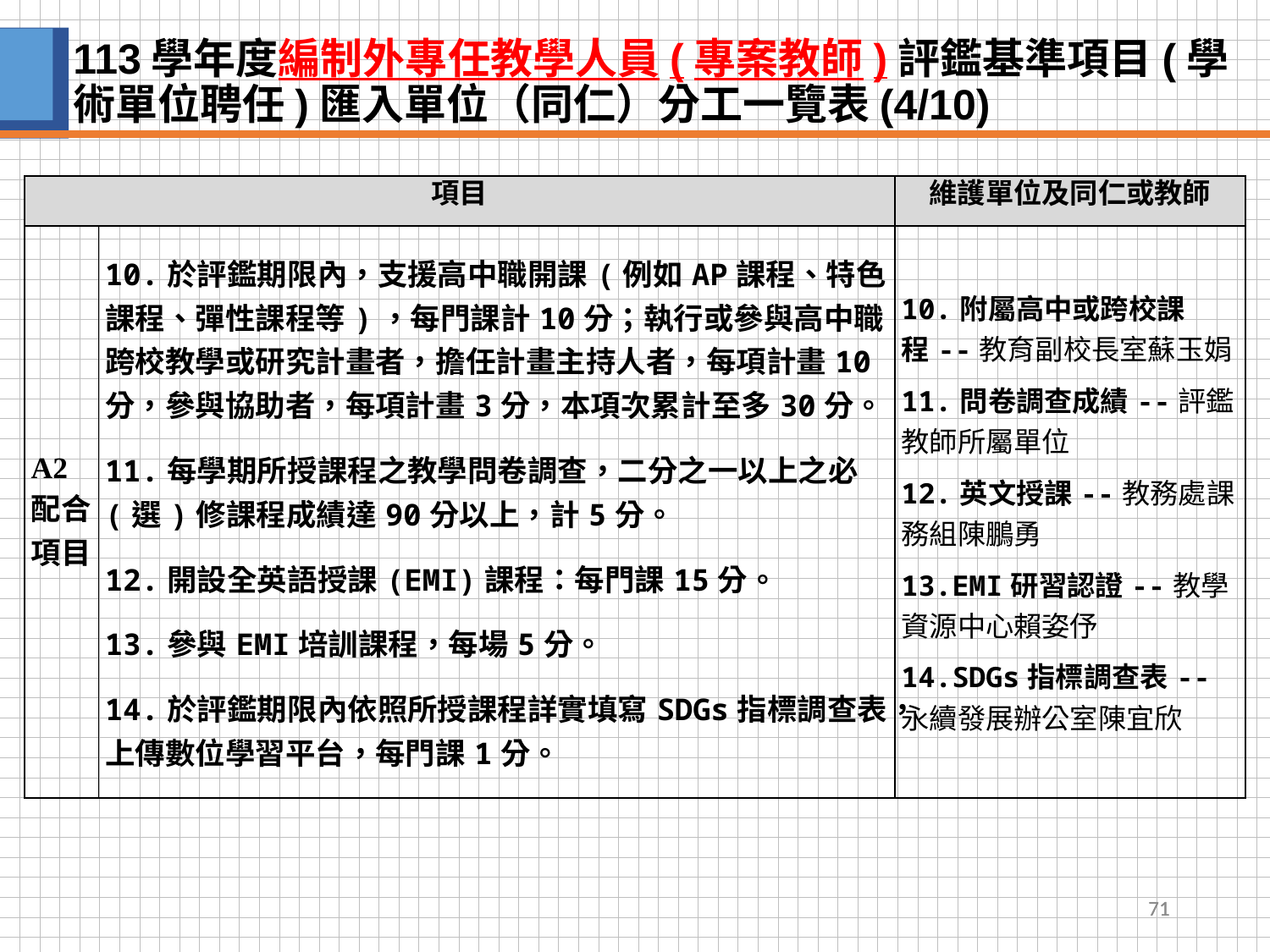

# 113學年度編制外專任教學人員(專案教師)評鑑基準項目(學術單位聘任)匯入單位（同仁）分工一覽表(4/10)
| 項目 |  | 維護單位及同仁或教師 |
| --- | --- | --- |
| A2配合項目 | 10.於評鑑期限內，支援高中職開課(例如AP課程、特色課程、彈性課程等)，每門課計10分；執行或參與高中職跨校教學或研究計畫者，擔任計畫主持人者，每項計畫10分，參與協助者，每項計畫3分，本項次累計至多30分。 11.每學期所授課程之教學問卷調查，二分之一以上之必(選)修課程成績達90分以上，計5分。 12.開設全英語授課(EMI)課程：每門課15分。 13.參與EMI培訓課程，每場5分。 14.於評鑑期限內依照所授課程詳實填寫SDGs指標調查表，上傳數位學習平台，每門課1分。 | 10.附屬高中或跨校課程--教育副校長室蘇玉娟 11.問卷調查成績--評鑑教師所屬單位 12.英文授課--教務處課務組陳鵬勇 13.EMI研習認證--教學資源中心賴姿伃 14.SDGs指標調查表--永續發展辦公室陳宜欣 |
71